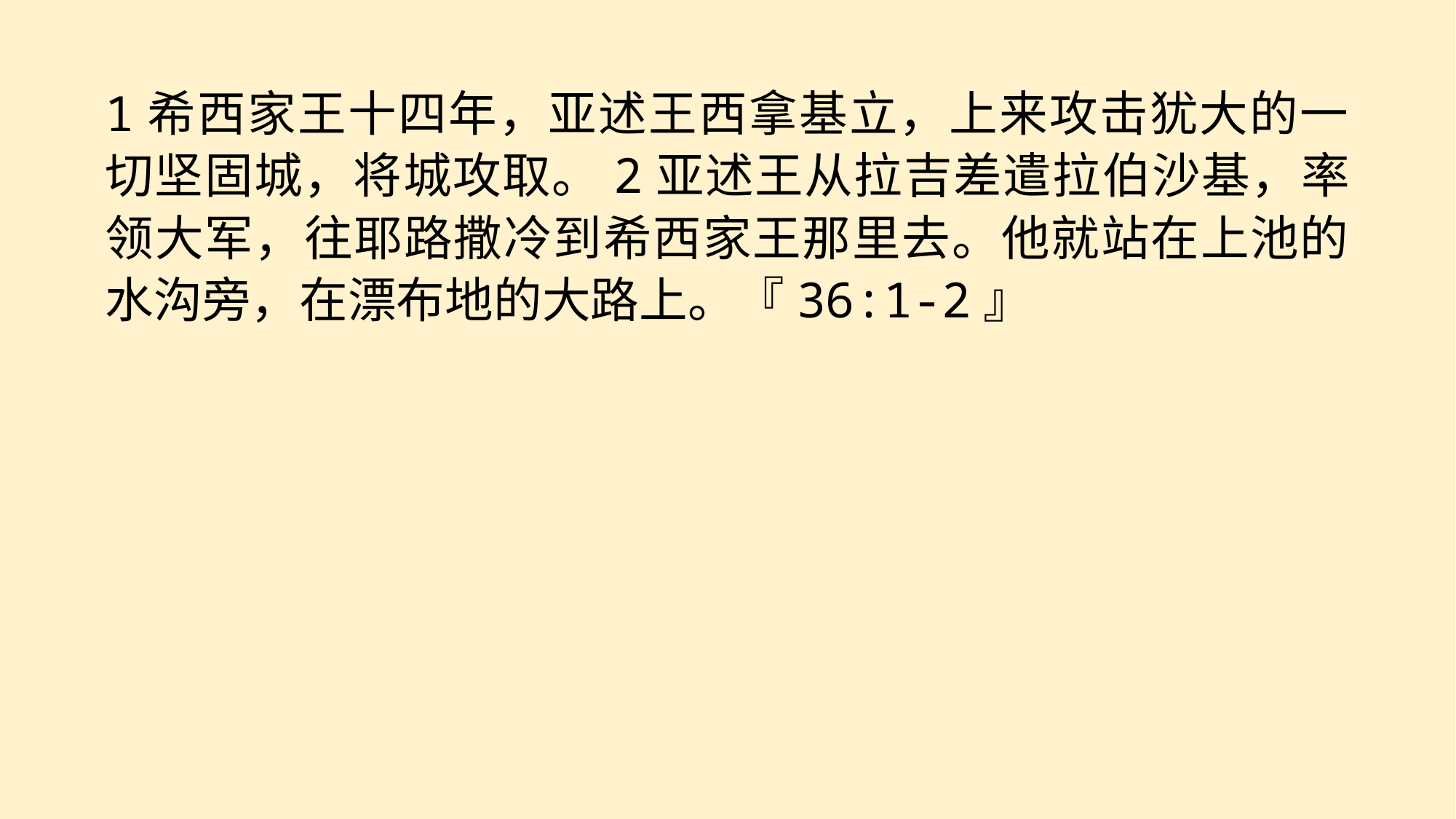

1希西家王十四年，亚述王西拿基立，上来攻击犹大的一切坚固城，将城攻取。2亚述王从拉吉差遣拉伯沙基，率领大军，往耶路撒冷到希西家王那里去。他就站在上池的水沟旁，在漂布地的大路上。『36:1-2』